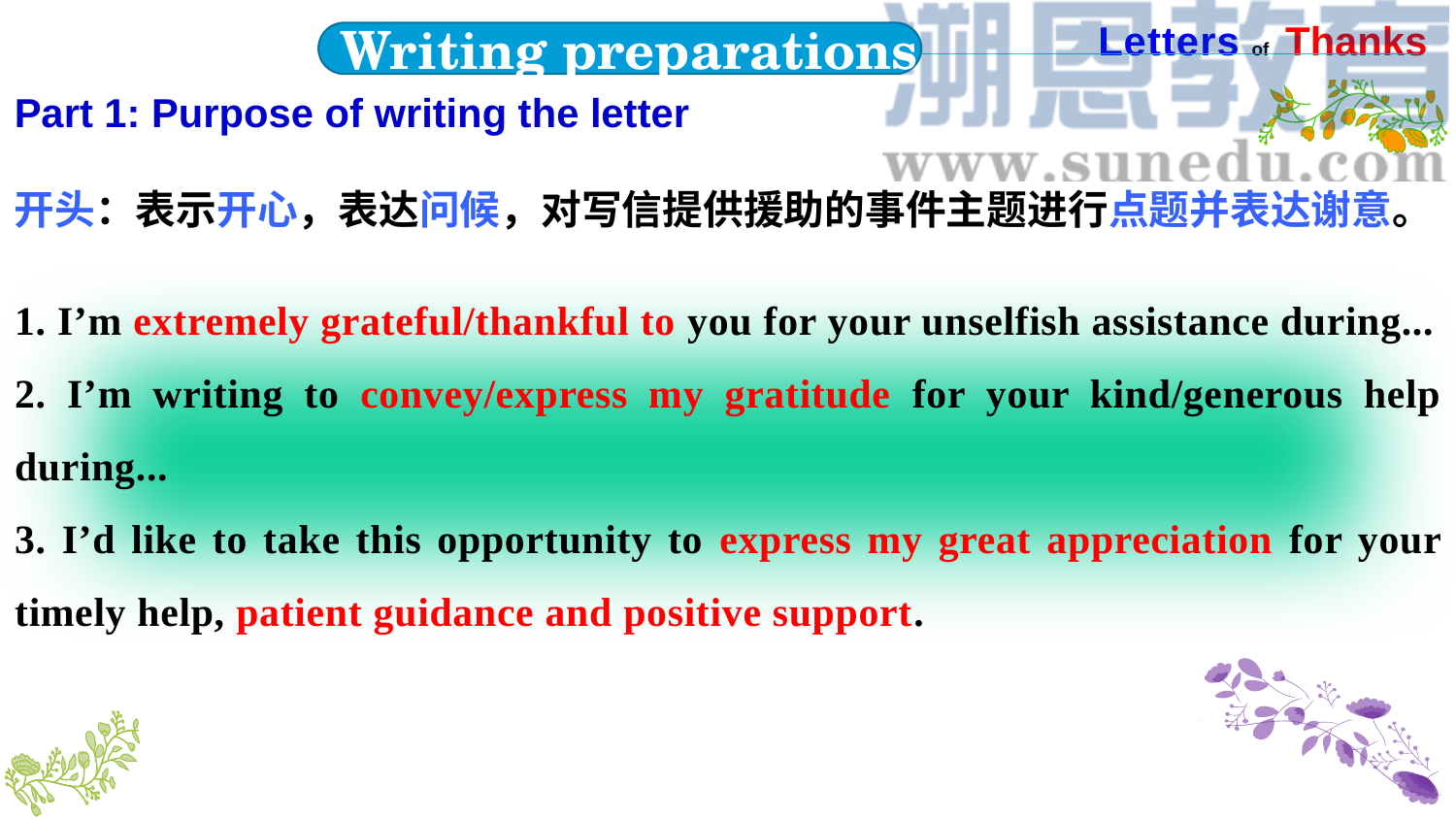

Writing preparations
Part 1: Purpose of writing the letter

开头：表示开心，表达问候，对写信提供援助的事件主题进行点题并表达谢意。
1. I’m extremely grateful/thankful to you for your unselfish assistance during...
2. I’m writing to convey/express my gratitude for your kind/generous help during...
3. I’d like to take this opportunity to express my great appreciation for your timely help, patient guidance and positive support.